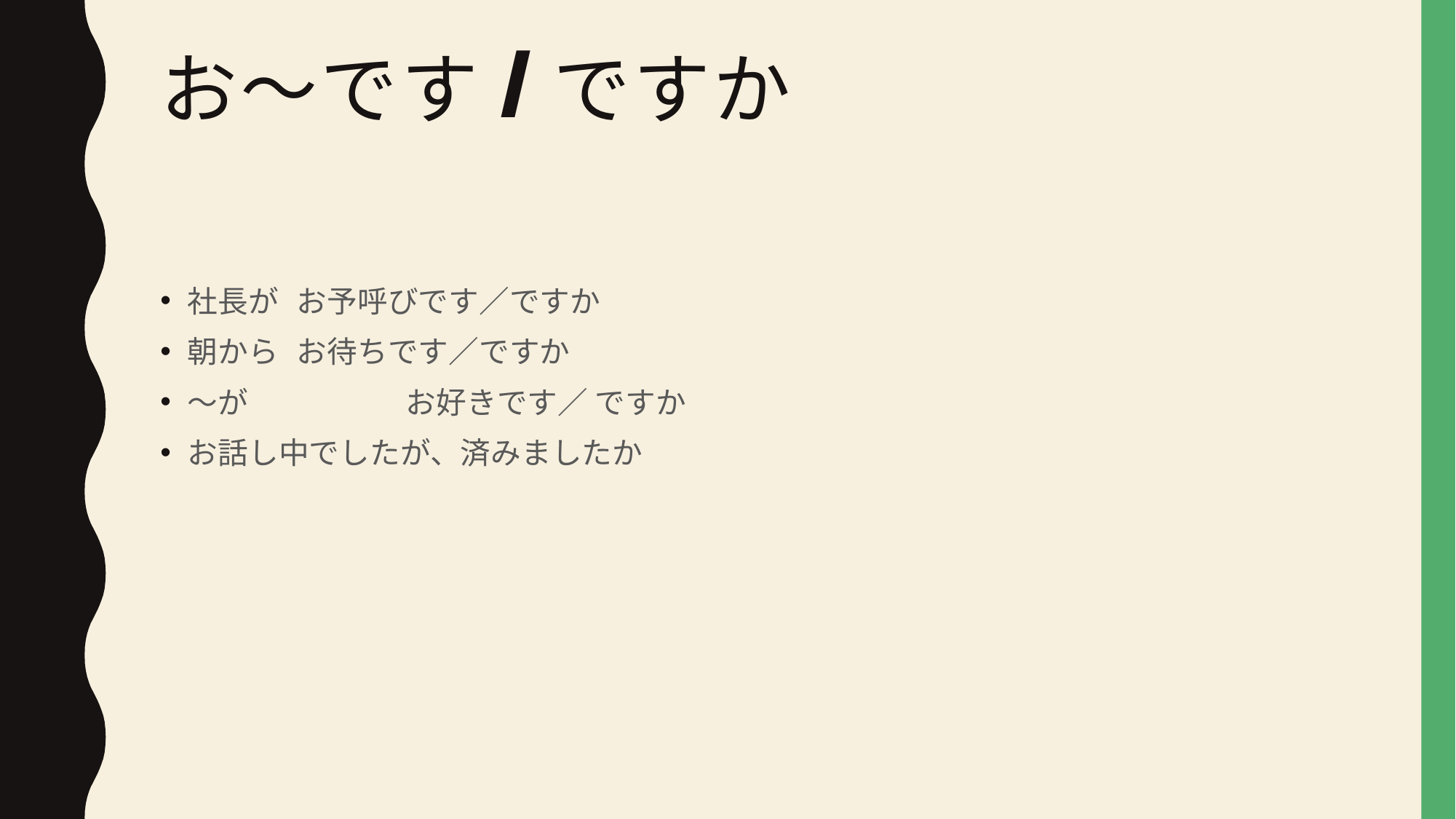

# お～です/ですか
社長が	お予呼びです／ですか
朝から	お待ちです／ですか
～が		お好きです／ ですか
お話し中でしたが、済みましたか